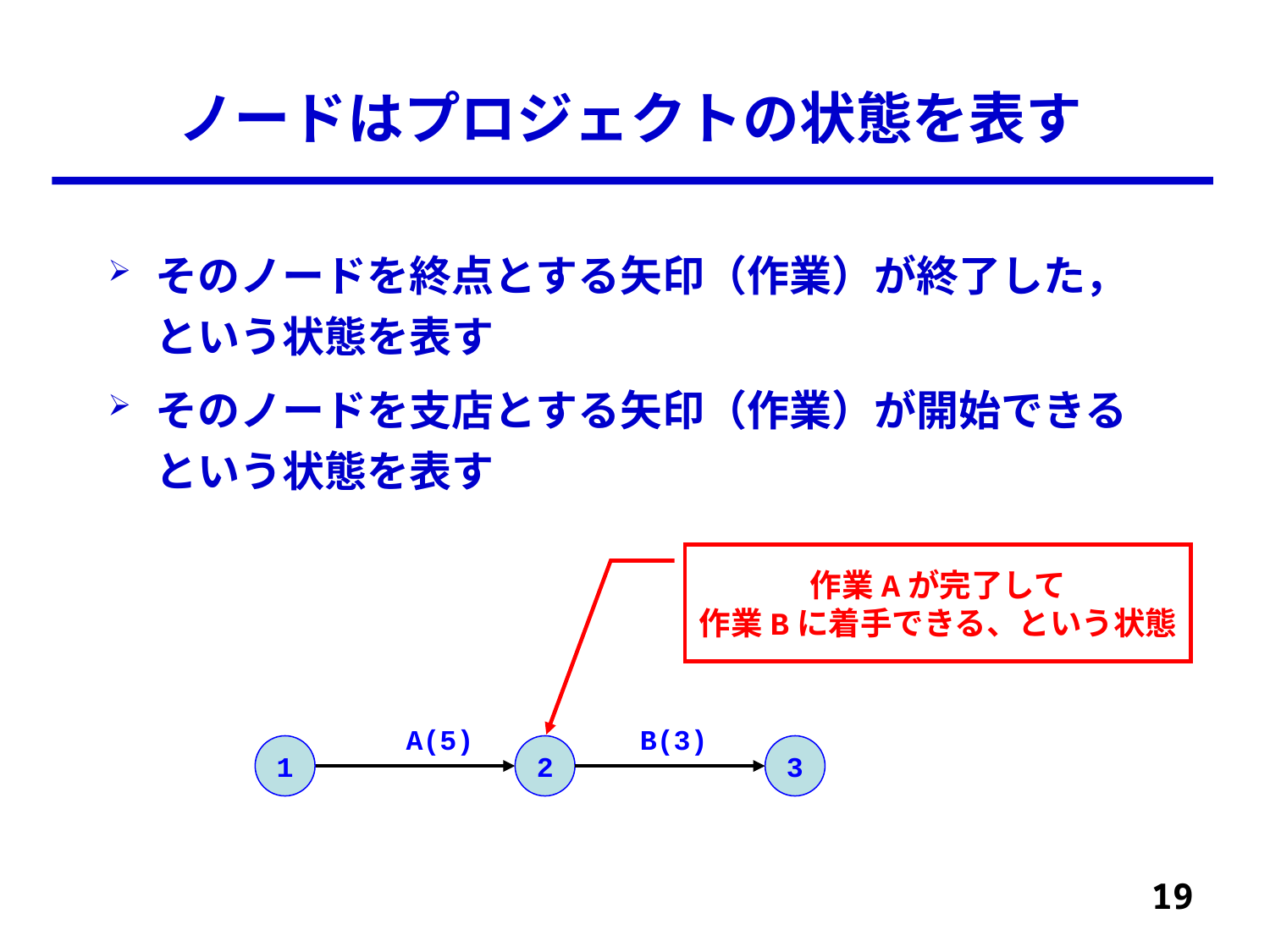

# ノードはプロジェクトの状態を表す
そのノードを終点とする矢印（作業）が終了した，という状態を表す
そのノードを支店とする矢印（作業）が開始できるという状態を表す
作業Aが完了して
作業Bに着手できる、という状態
A(5)
B(3)
1
2
3
19